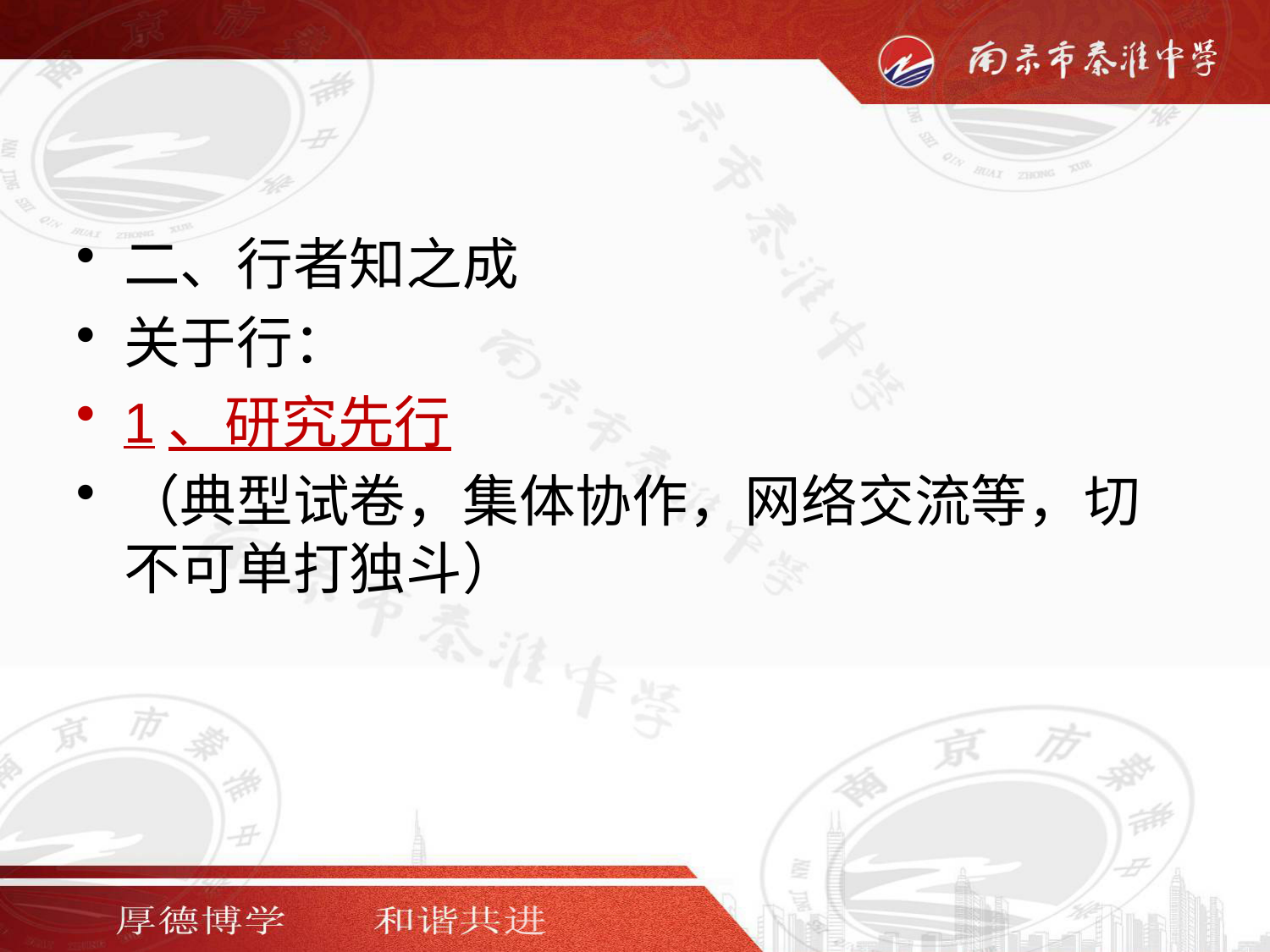

#
二、行者知之成
关于行：
1、研究先行
（典型试卷，集体协作，网络交流等，切不可单打独斗）